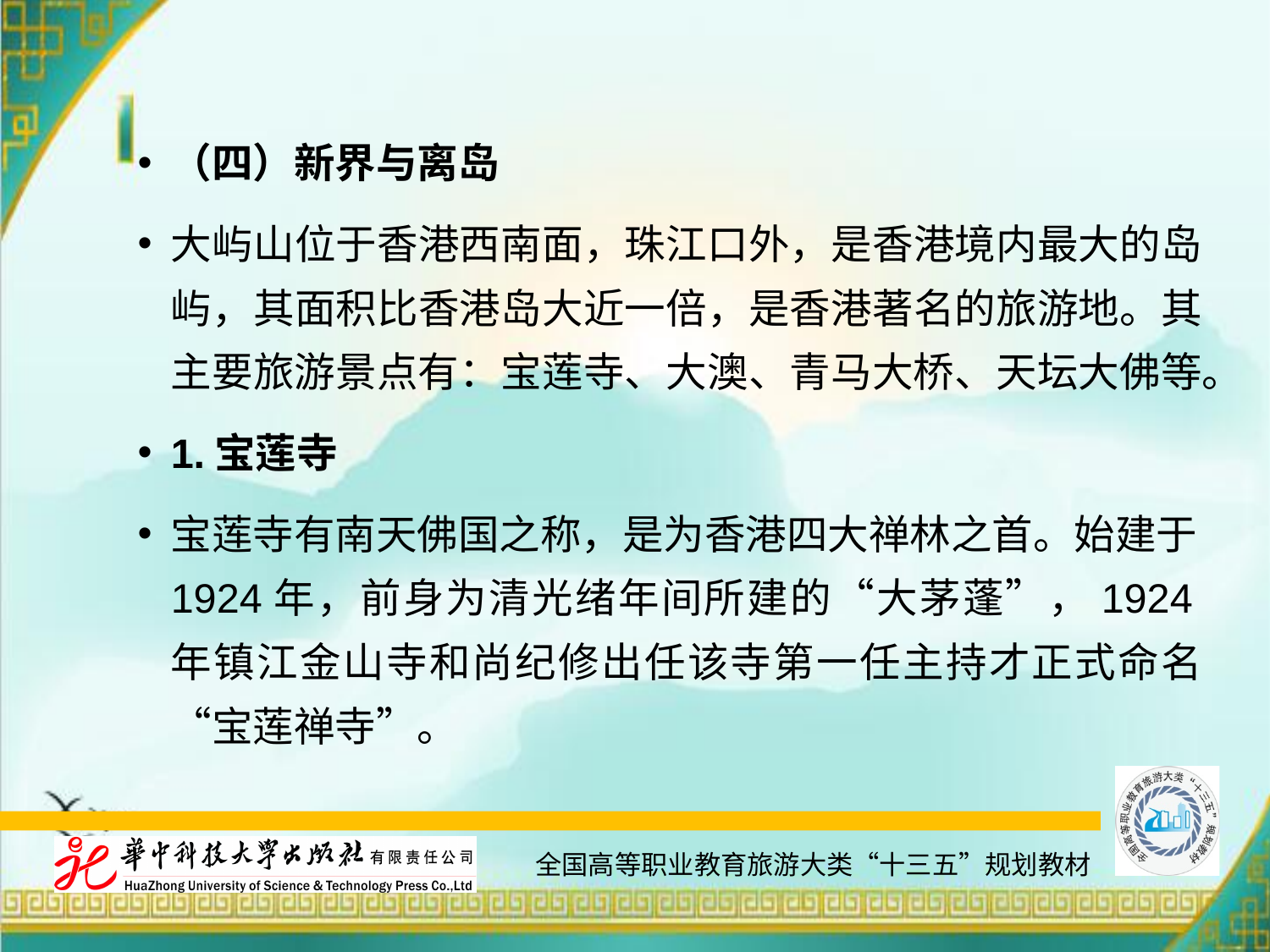

#
（四）新界与离岛
大屿山位于香港西南面，珠江口外，是香港境内最大的岛屿，其面积比香港岛大近一倍，是香港著名的旅游地。其主要旅游景点有：宝莲寺、大澳、青马大桥、天坛大佛等。
1.宝莲寺
宝莲寺有南天佛国之称，是为香港四大禅林之首。始建于1924年，前身为清光绪年间所建的“大茅蓬”，1924年镇江金山寺和尚纪修出任该寺第一任主持才正式命名“宝莲禅寺”。